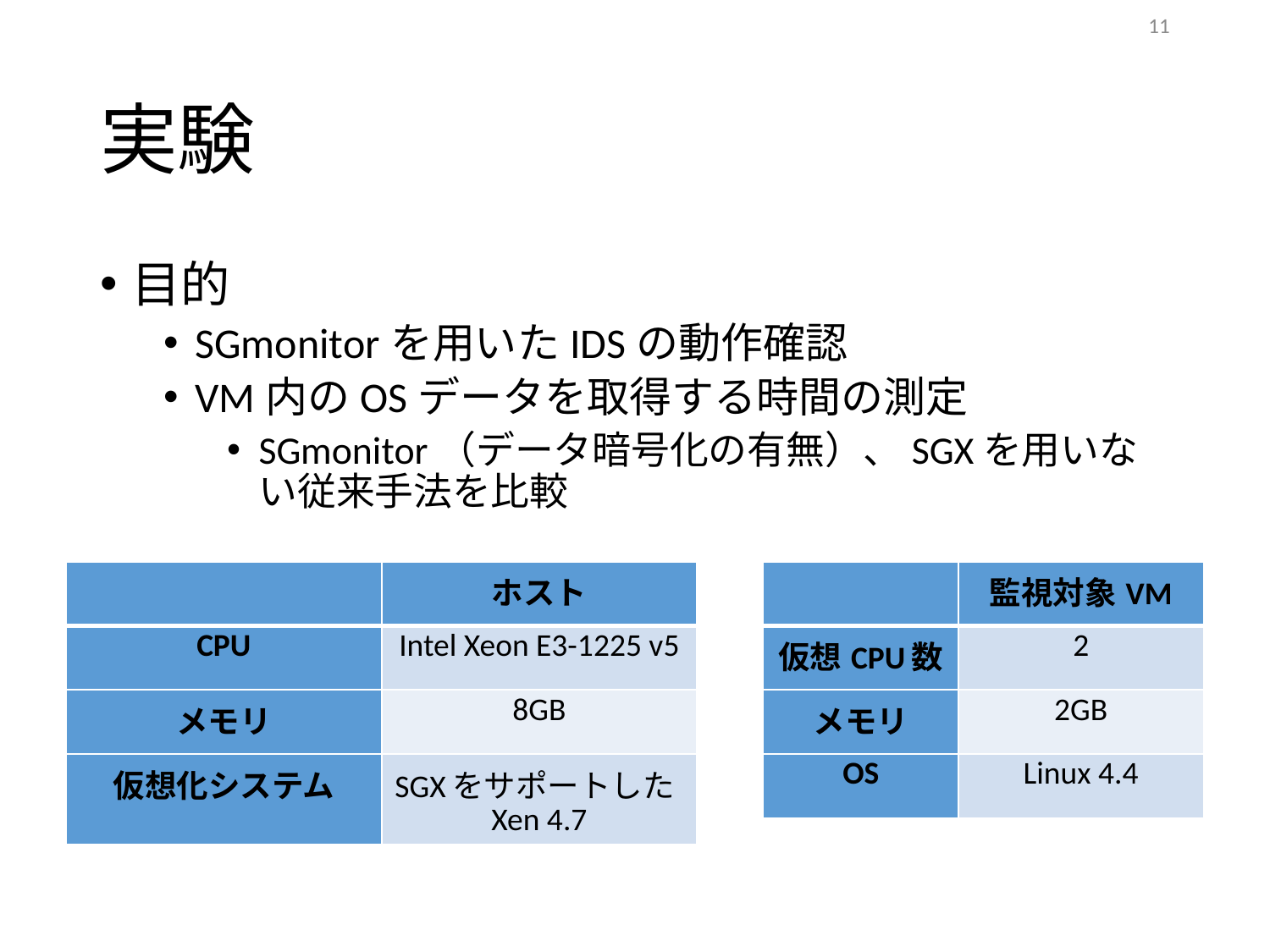

11
# 実験
目的
SGmonitorを用いたIDSの動作確認
VM内のOSデータを取得する時間の測定
SGmonitor（データ暗号化の有無）、SGXを用いない従来手法を比較
|  | ホスト |
| --- | --- |
| CPU | Intel Xeon E3-1225 v5 |
| メモリ | 8GB |
| 仮想化システム | SGXをサポートしたXen 4.7 |
|  | 監視対象VM |
| --- | --- |
| 仮想CPU数 | 2 |
| メモリ | 2GB |
| OS | Linux 4.4 |